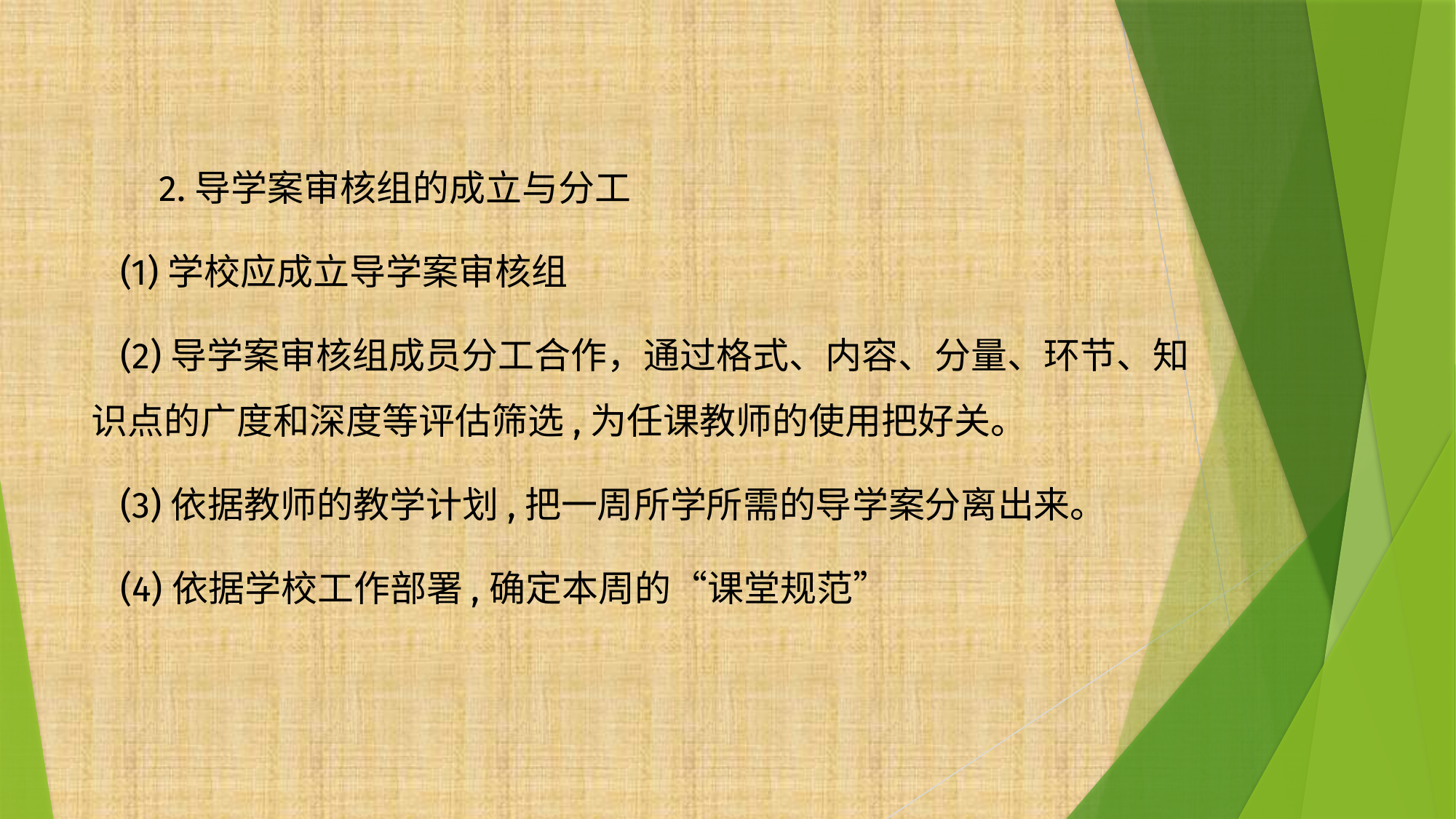

#
       2.导学案审核组的成立与分工
   (1)学校应成立导学案审核组
   (2)导学案审核组成员分工合作，通过格式、内容、分量、环节、知识点的广度和深度等评估筛选,为任课教师的使用把好关。
   (3)依据教师的教学计划,把一周所学所需的导学案分离出来。
   (4)依据学校工作部署,确定本周的“课堂规范”